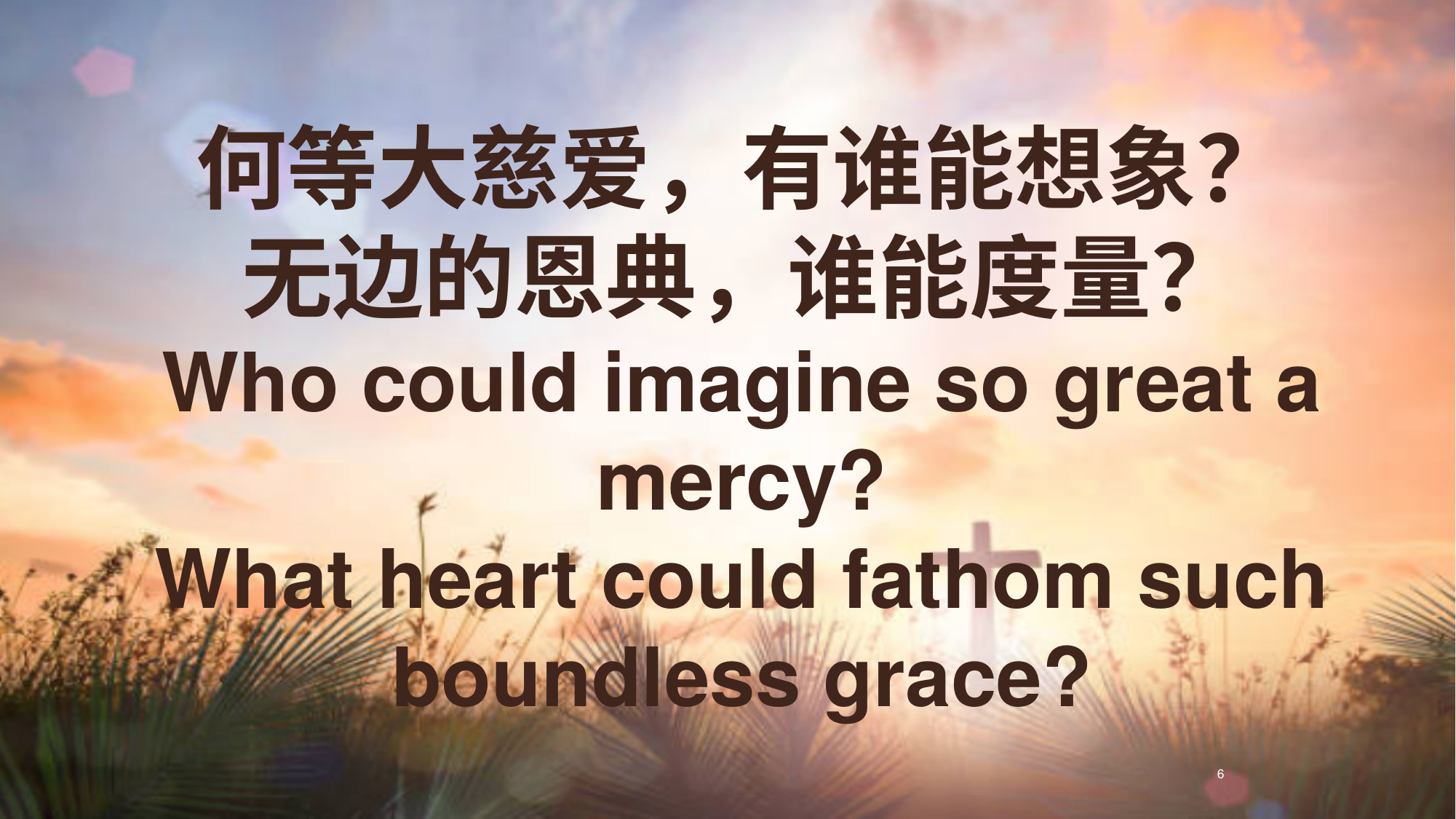

何等大慈爱，有谁能想象？
无边的恩典，谁能度量？
Who could imagine so great a mercy?
What heart could fathom such boundless grace?
6